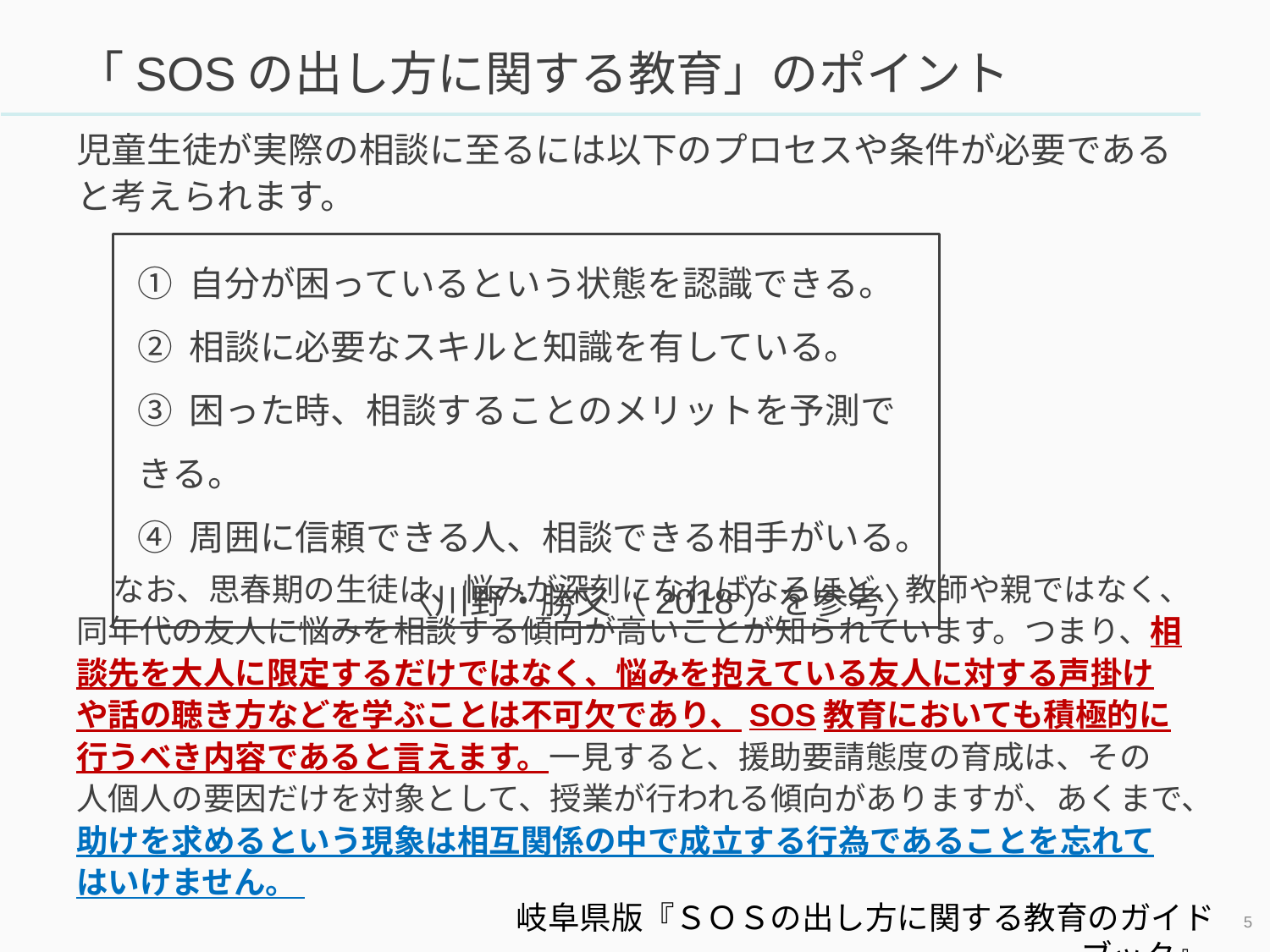

# 「SOSの出し方に関する教育」のポイント
児童生徒が実際の相談に至るには以下のプロセスや条件が必要であると考えられます。

なお、思春期の生徒は、悩みが深刻になればなるほど、教師や親ではなく、同年代の友人に悩みを相談する傾向が高いことが知られています。つまり、相談先を大人に限定するだけではなく、悩みを抱えている友人に対する声掛けや話の聴き方などを学ぶことは不可欠であり、SOS教育においても積極的に行うべき内容であると言えます。一見すると、援助要請態度の育成は、その人個人の要因だけを対象として、授業が行われる傾向がありますが、あくまで、助けを求めるという現象は相互関係の中で成立する行為であることを忘れてはいけません。
① 自分が困っているという状態を認識できる。
② 相談に必要なスキルと知識を有している。
③ 困った時、相談することのメリットを予測できる。
④ 周囲に信頼できる人、相談できる相手がいる。
〈川野・勝又（2018）を参考〉
岐阜県版『ＳＯＳの出し方に関する教育のガイドブック』
5